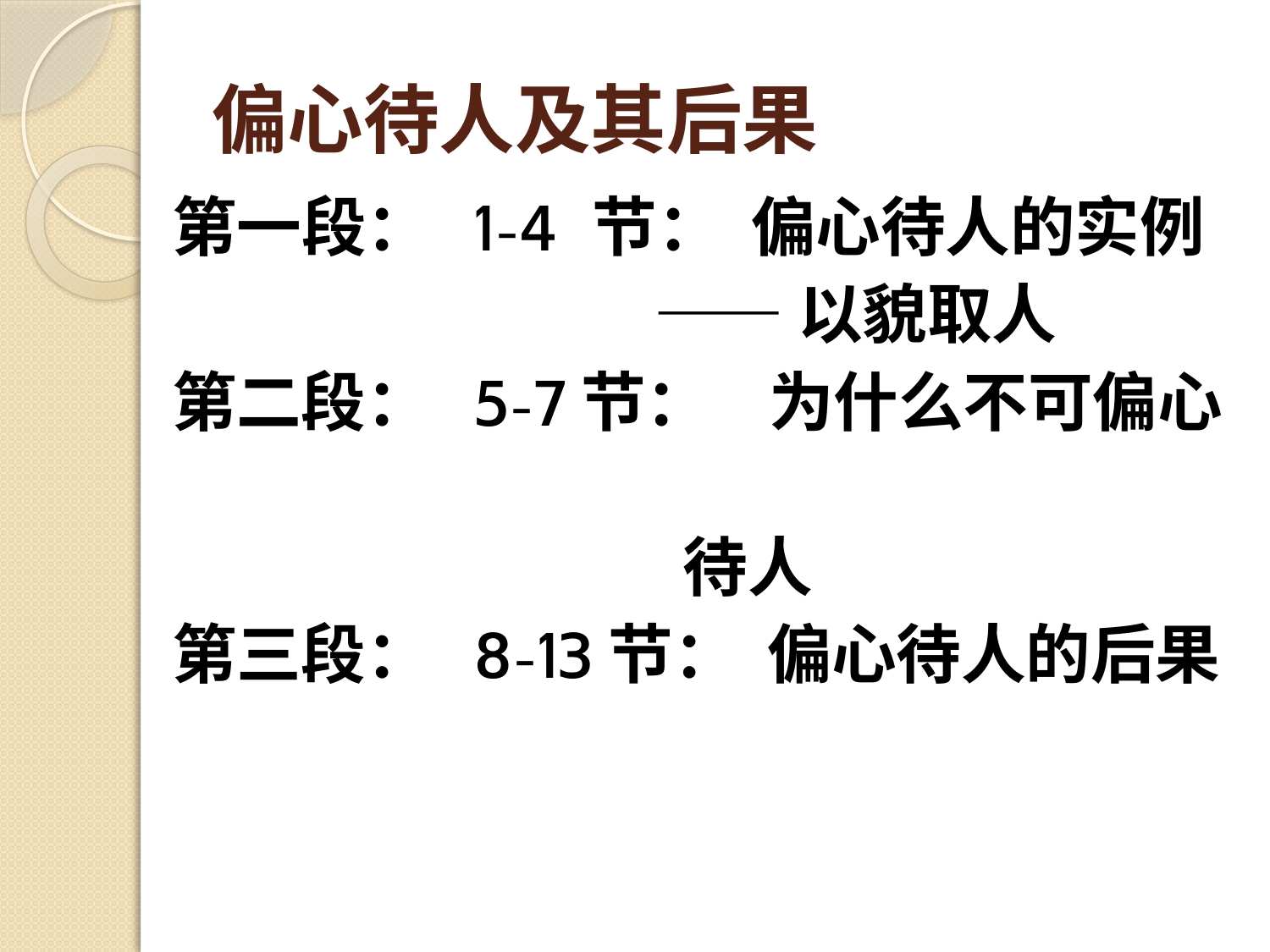

# 偏心待人及其后果
第一段：  1-4 节：  偏心待人的实例
                                 ——以貌取人
第二段：  5-7节：    为什么不可偏心
                                  待人
第三段：  8-13节：  偏心待人的后果